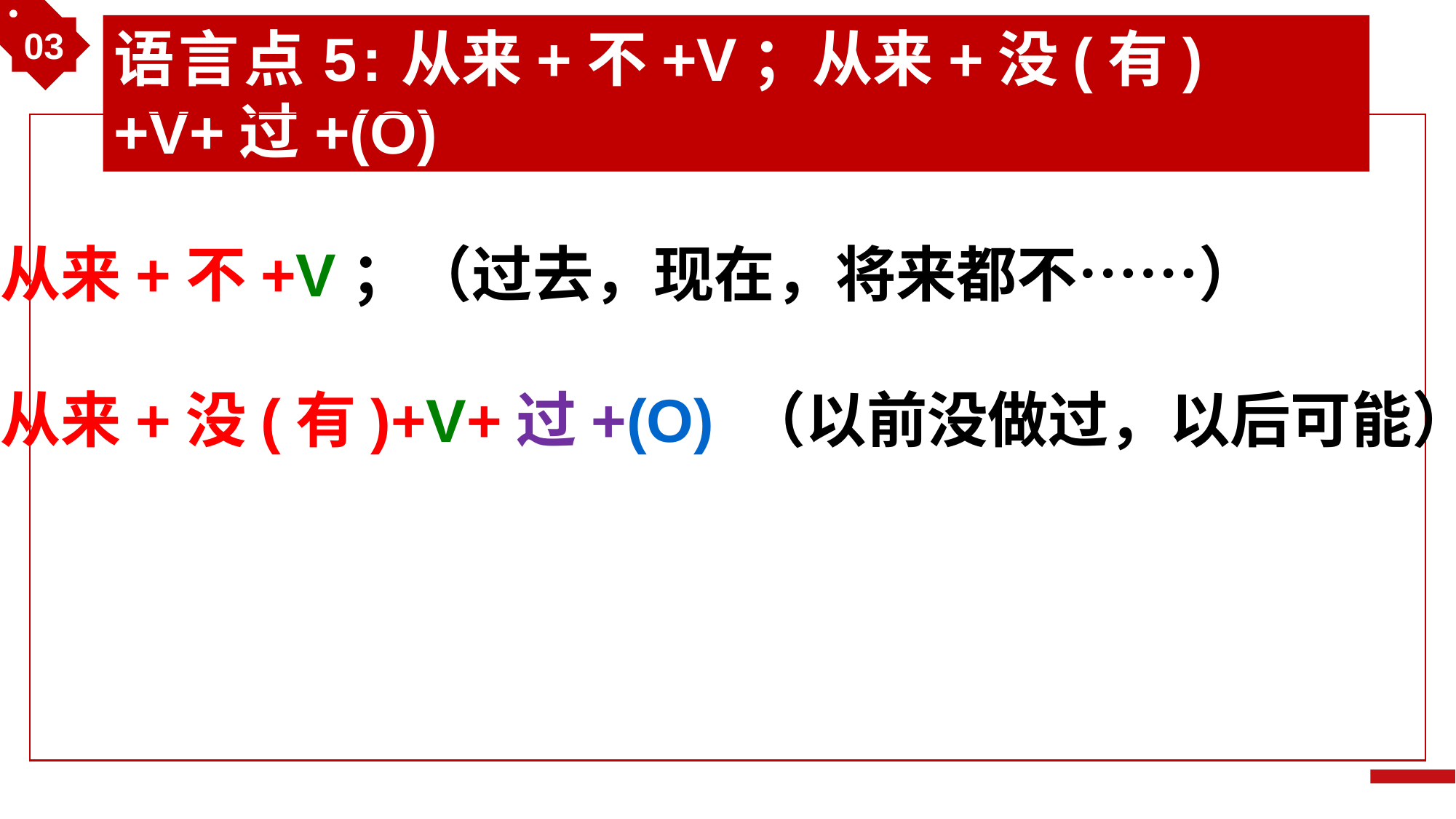

03
语言点5:从来+不+V；从来+没(有)+V+过+(O)

从来+不+V；（过去，现在，将来都不……）

从来+没(有)+V+过+(O) （以前没做过，以后可能）